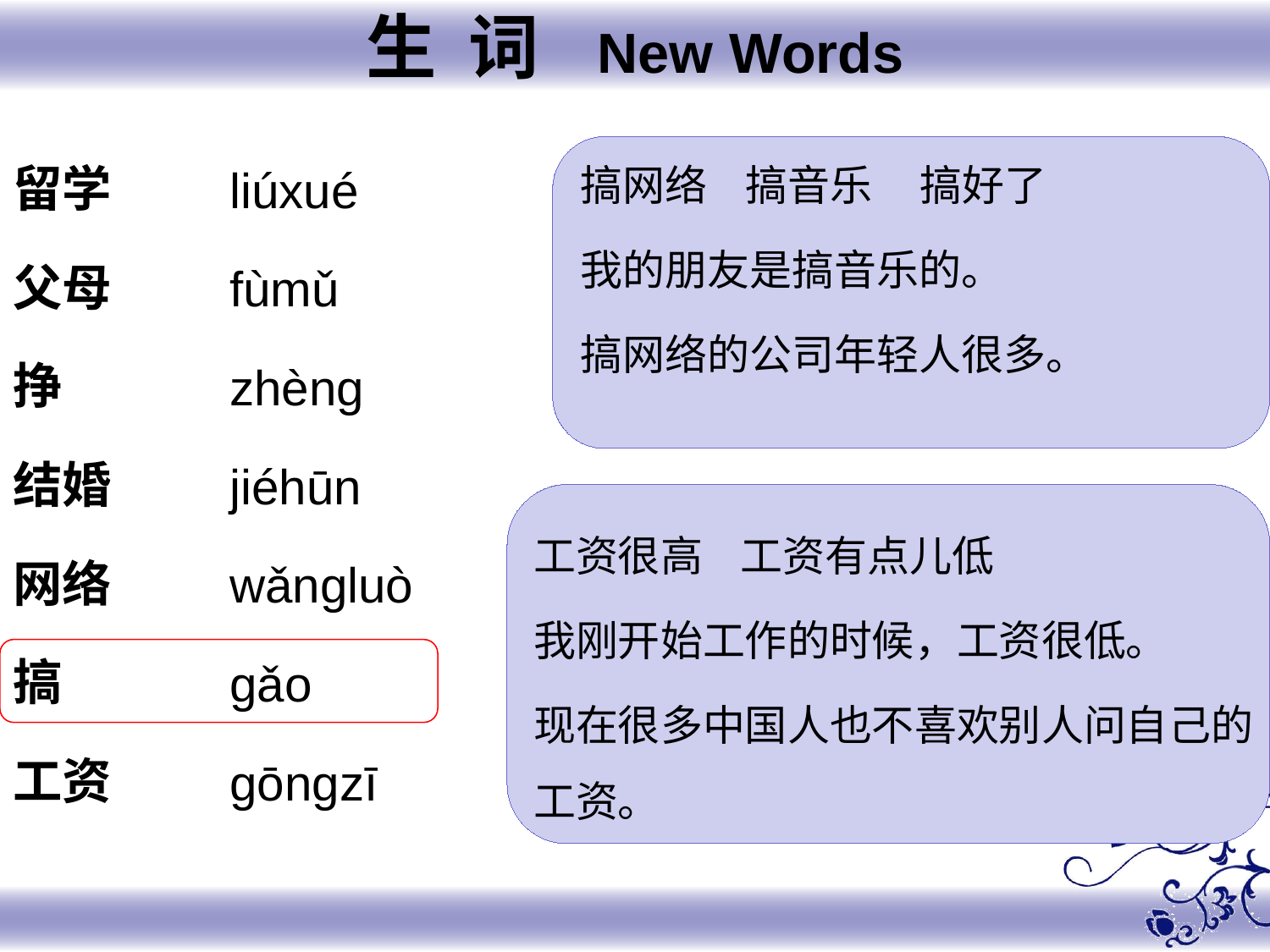

生  词   New Words
留学
父母
挣
结婚
网络
搞
工资
liúxué
fùmǔ
zhèng
jiéhūn
wǎngluò
gǎo
gōngzī
搞网络    搞音乐     搞好了
我的朋友是搞音乐的。
搞网络的公司年轻人很多。

工资很高    工资有点儿低
我刚开始工作的时候，工资很低。
现在很多中国人也不喜欢别人问自己的工资。